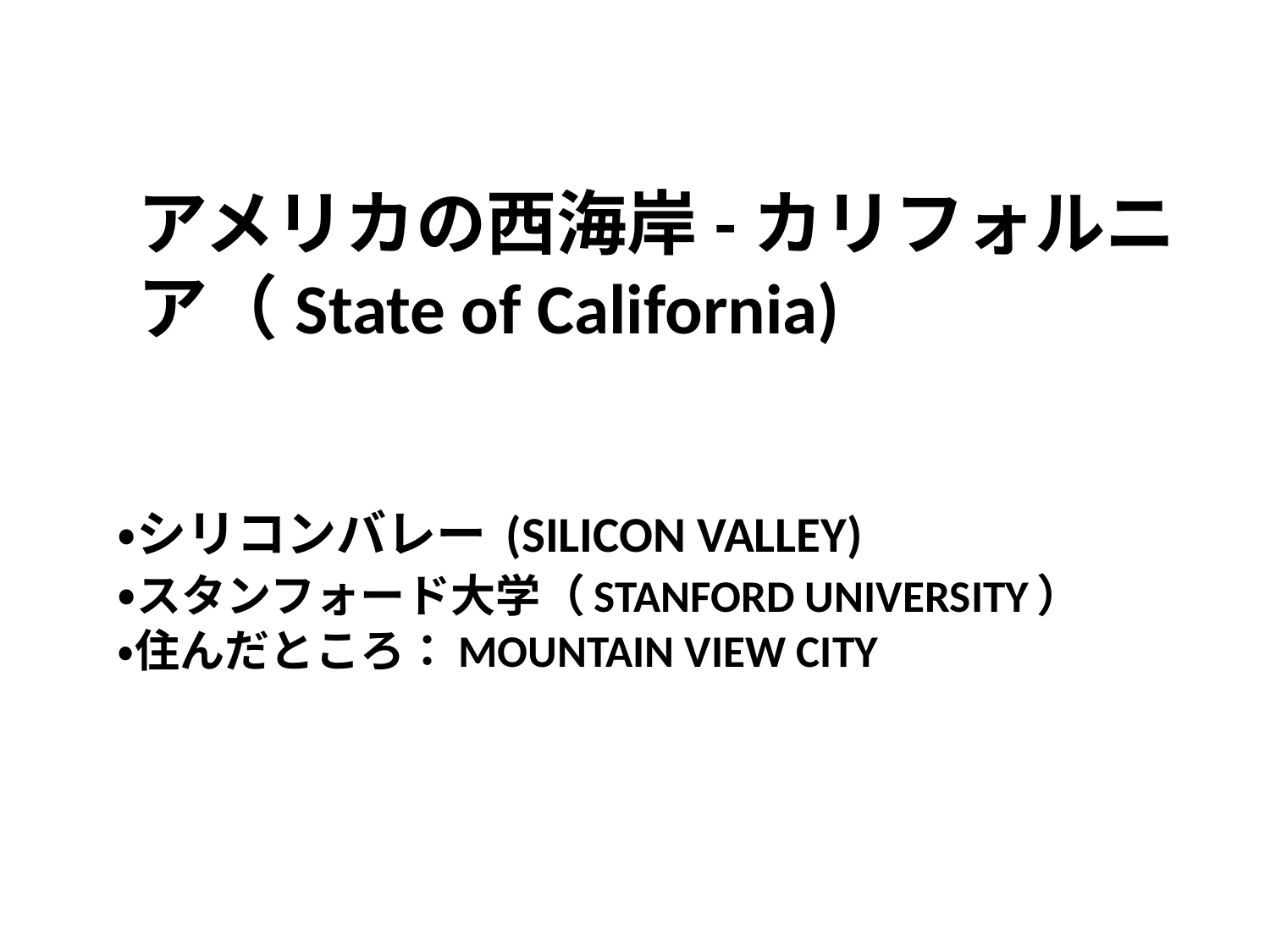

アメリカの西海岸-カリフォルニア（State of California)
# ・シリコンバレー (Silicon Valley) ・スタンフォード大学（Stanford University） ・住んだところ：Mountain View City